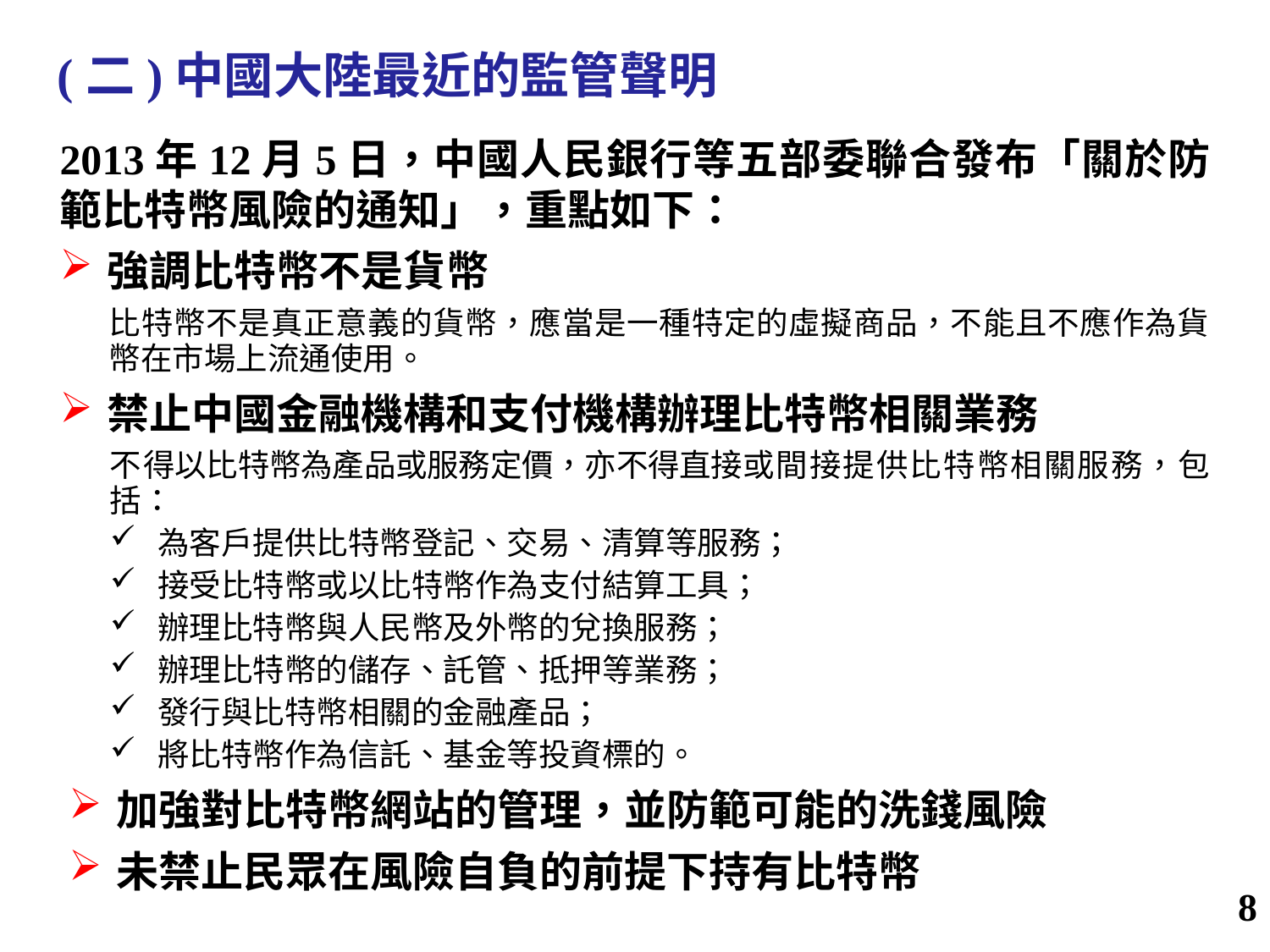

(二)中國大陸最近的監管聲明

2013年12月5日，中國人民銀行等五部委聯合發布「關於防範比特幣風險的通知」，重點如下：
強調比特幣不是貨幣
比特幣不是真正意義的貨幣，應當是一種特定的虛擬商品，不能且不應作為貨幣在市場上流通使用。
禁止中國金融機構和支付機構辦理比特幣相關業務
不得以比特幣為產品或服務定價，亦不得直接或間接提供比特幣相關服務，包括：
為客戶提供比特幣登記、交易、清算等服務；
接受比特幣或以比特幣作為支付結算工具；
辦理比特幣與人民幣及外幣的兌換服務；
辦理比特幣的儲存、託管、抵押等業務；
發行與比特幣相關的金融產品；
將比特幣作為信託、基金等投資標的。
加強對比特幣網站的管理，並防範可能的洗錢風險
未禁止民眾在風險自負的前提下持有比特幣
8